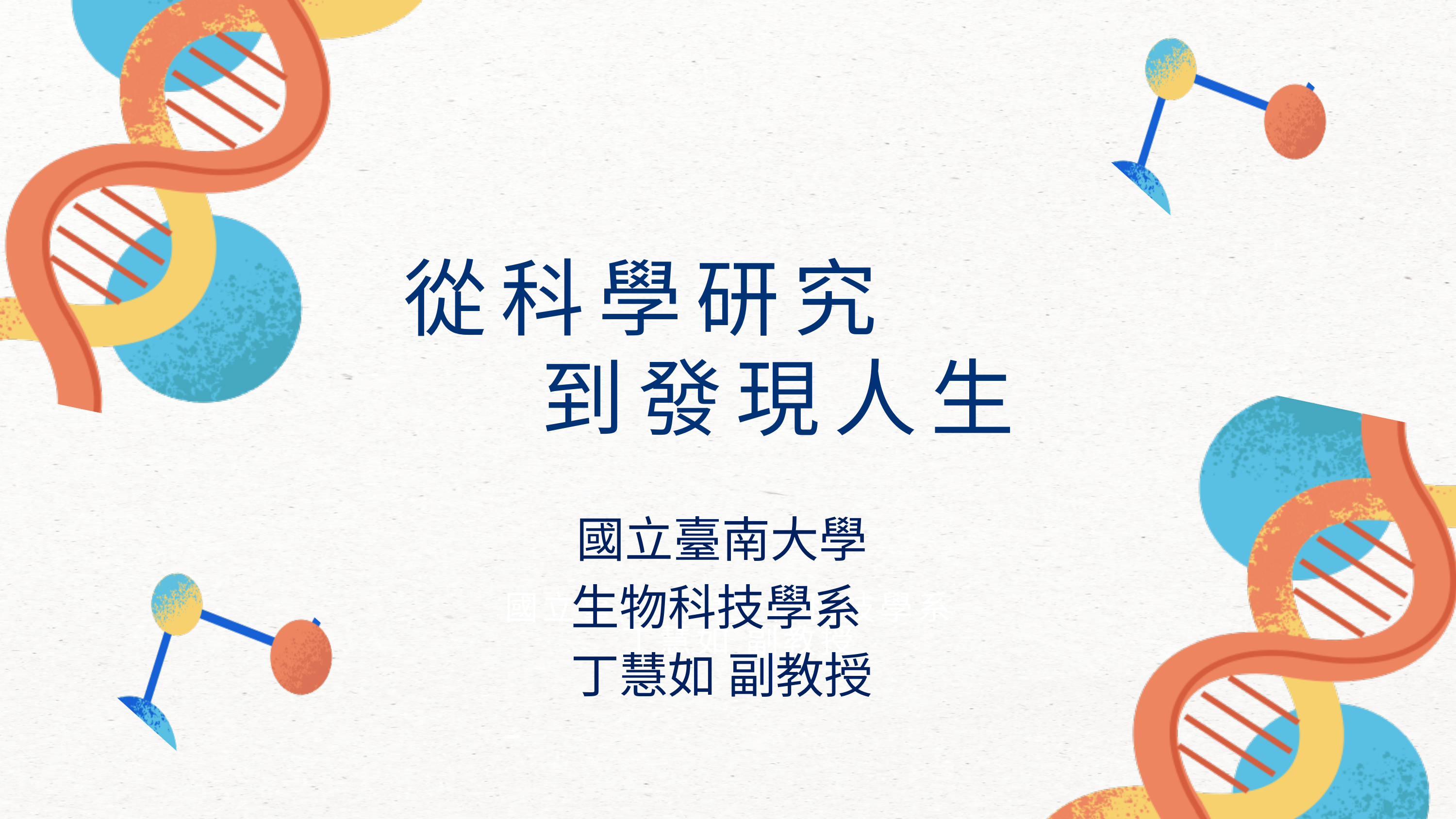

從科學研究
到發現人生

國立臺南大學
生物科技學系
丁慧如 副教授

國立臺南大學生物科技學系
 丁慧如 副教授